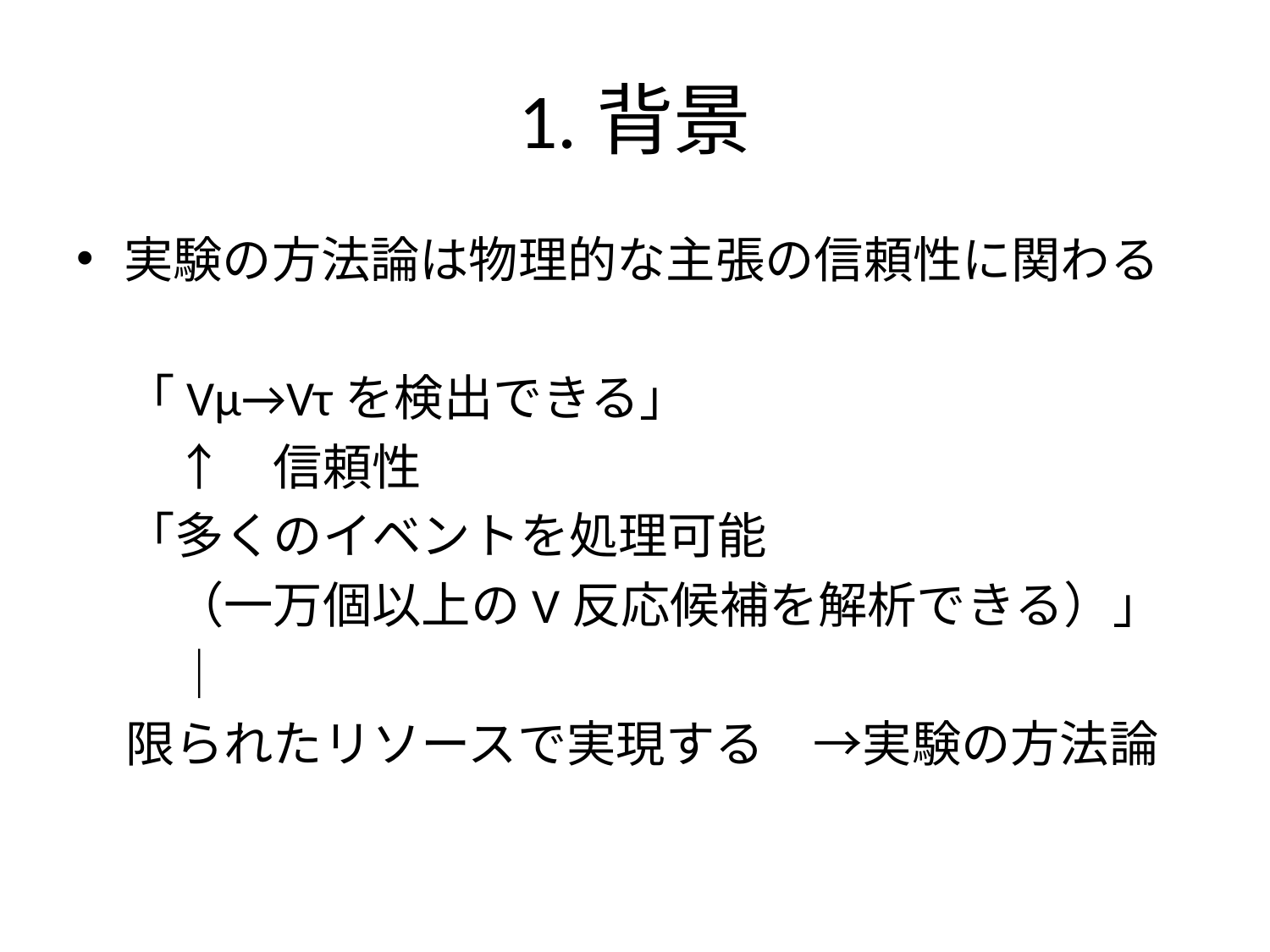

# 1.背景
実験の方法論は物理的な主張の信頼性に関わる

　「Vμ→Vτを検出できる」
　　↑　信頼性
　「多くのイベントを処理可能
　　（一万個以上のV反応候補を解析できる）」
　　｜
　限られたリソースで実現する　→実験の方法論